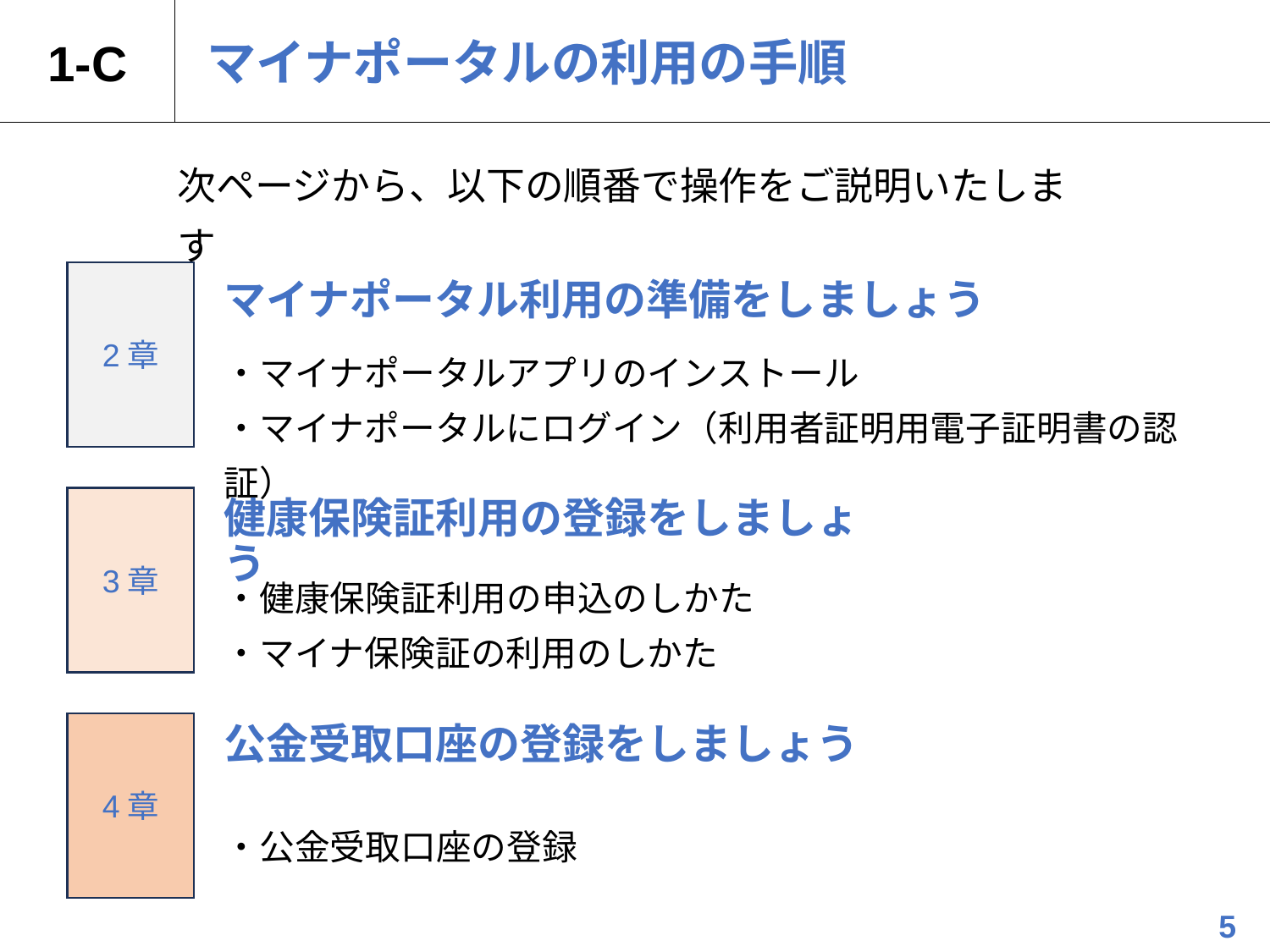

1-C
# マイナポータルの利用の手順
次ページから、以下の順番で操作をご説明いたします
マイナポータル利用の準備をしましょう
2章
・マイナポータルアプリのインストール
・マイナポータルにログイン（利用者証明用電子証明書の認証）
3章
健康保険証利用の登録をしましょう
・健康保険証利用の申込のしかた
・マイナ保険証の利用のしかた
4章
公金受取口座の登録をしましょう
・公金受取口座の登録
5